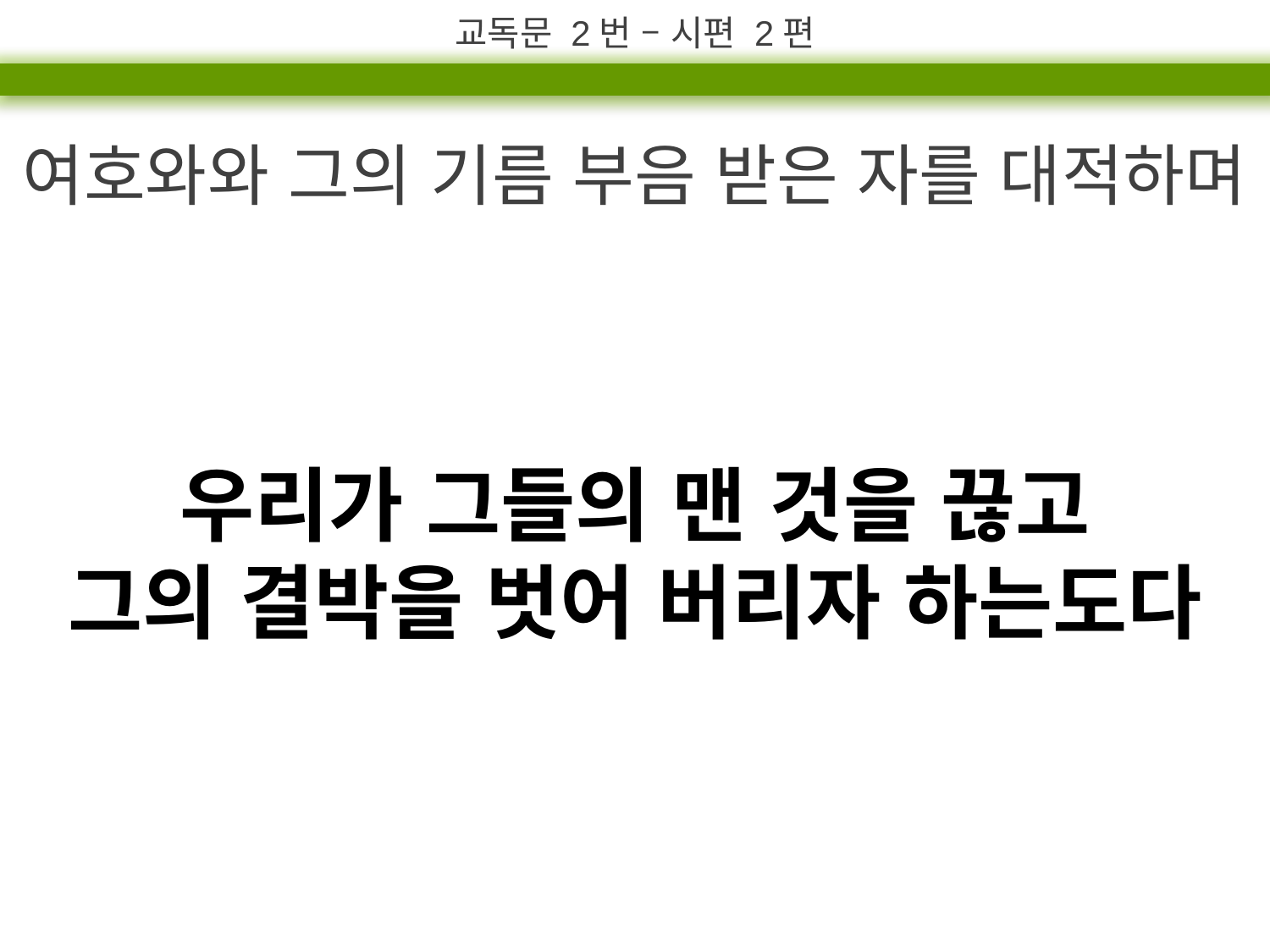

교독문 2번 – 시편 2편

여호와와 그의 기름 부음 받은 자를 대적하며
우리가 그들의 맨 것을 끊고
그의 결박을 벗어 버리자 하는도다